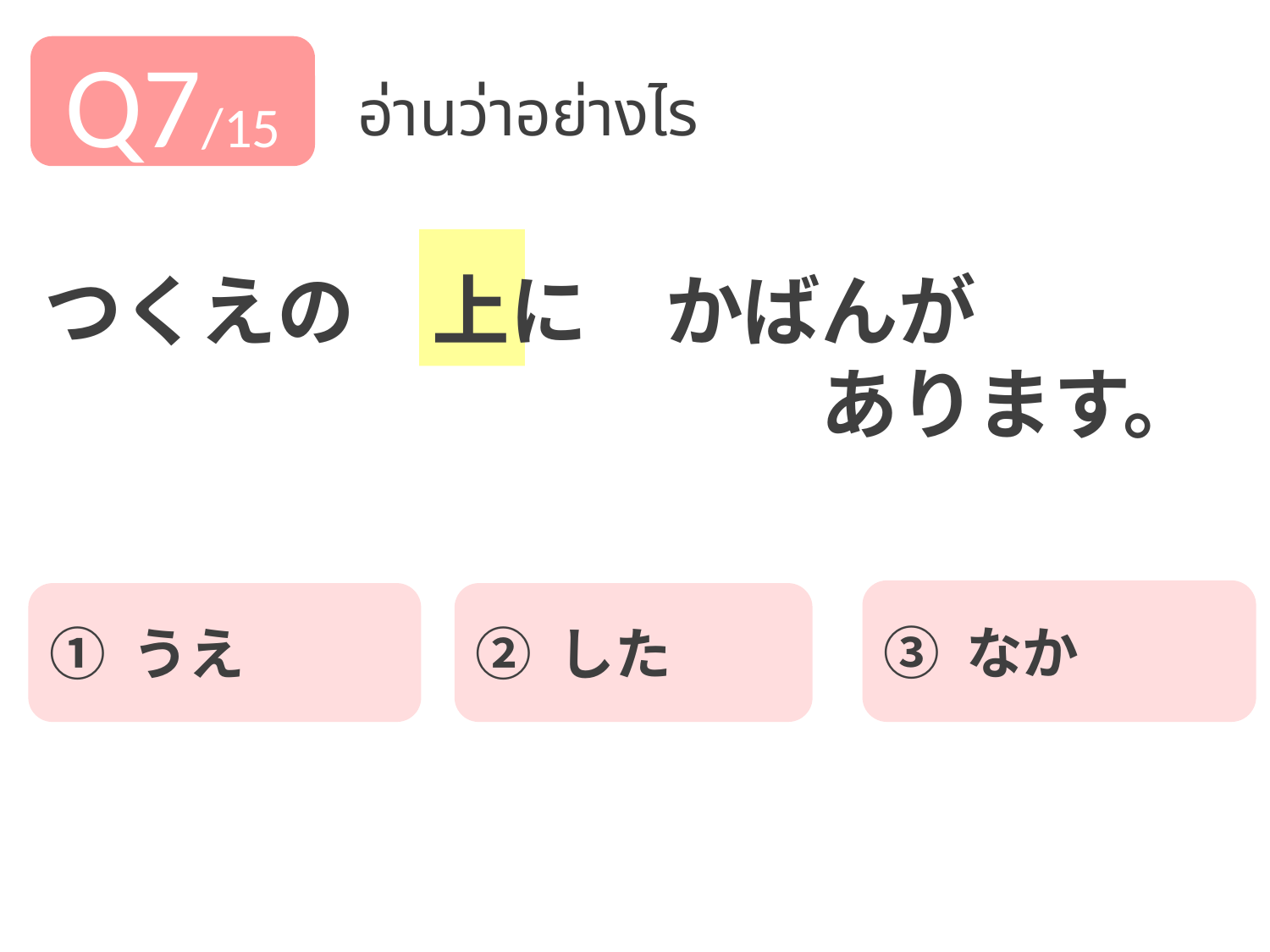

Q7/15
อ่านว่าอย่างไร

つくえの　上に　かばんが
　　　　　　　　　　あります。
③ なか
① うえ
② した